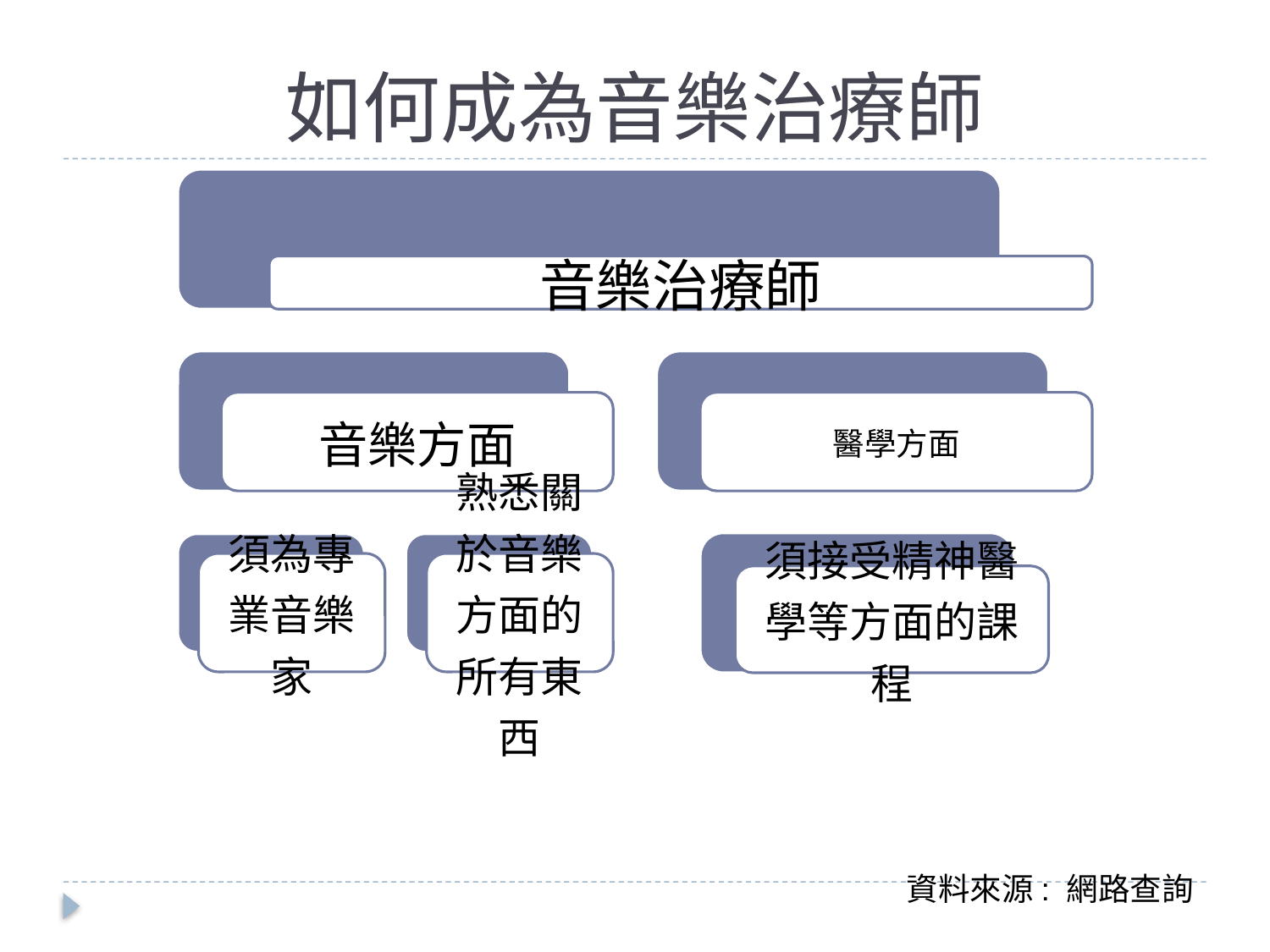

# 如何成為音樂治療師
音樂治療師
熟悉關於音樂方面的所有東西
醫學方面
須接受精神醫學等方面的課程
須為專業音樂家
音樂方面
資料來源: 網路查詢